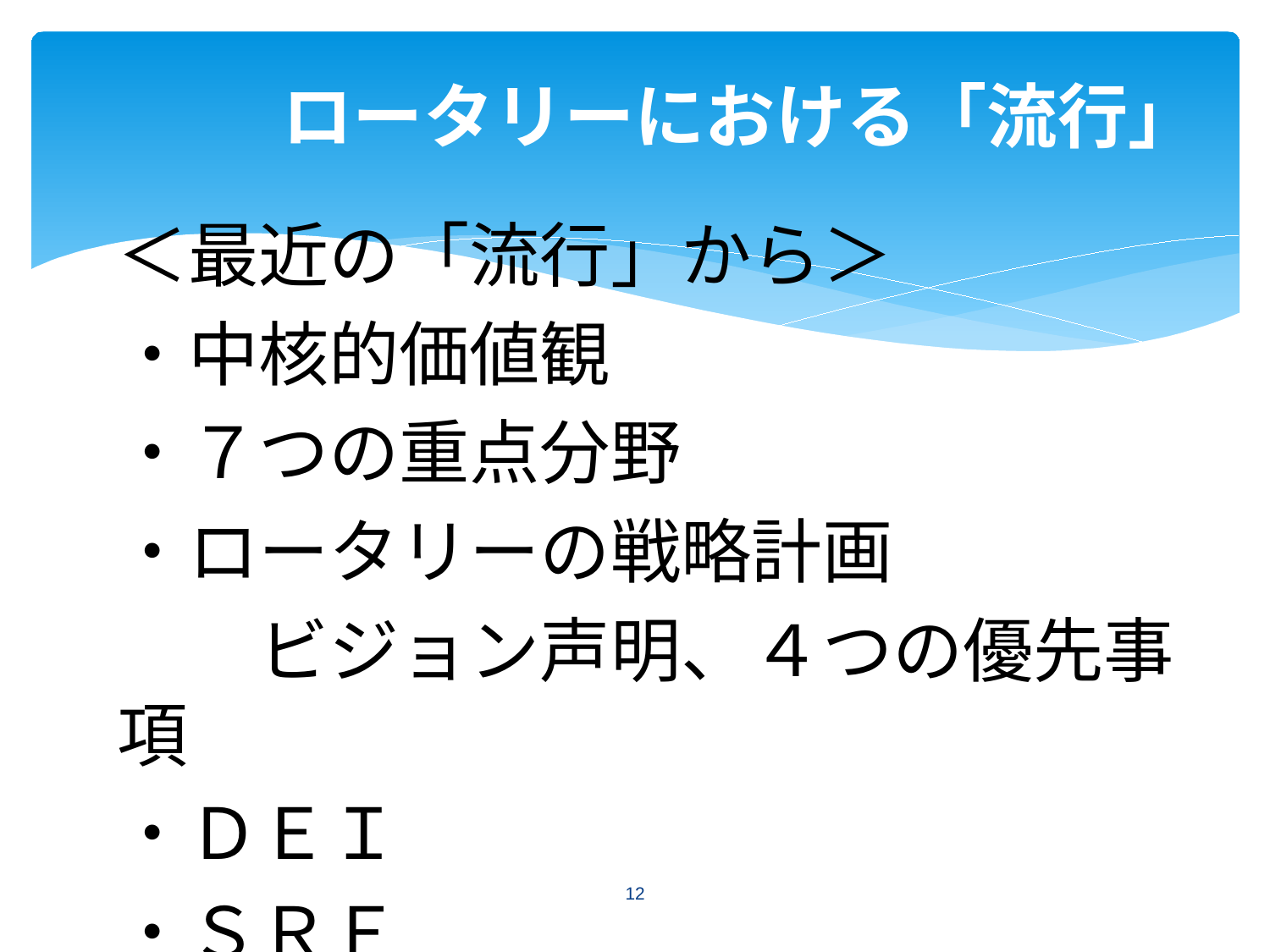

ロータリーにおける「流行」
＜最近の「流行」から＞
・中核的価値観
・７つの重点分野
・ロータリーの戦略計画
　　ビジョン声明、４つの優先事項
・ＤＥＩ
・ＳＲＦ
12